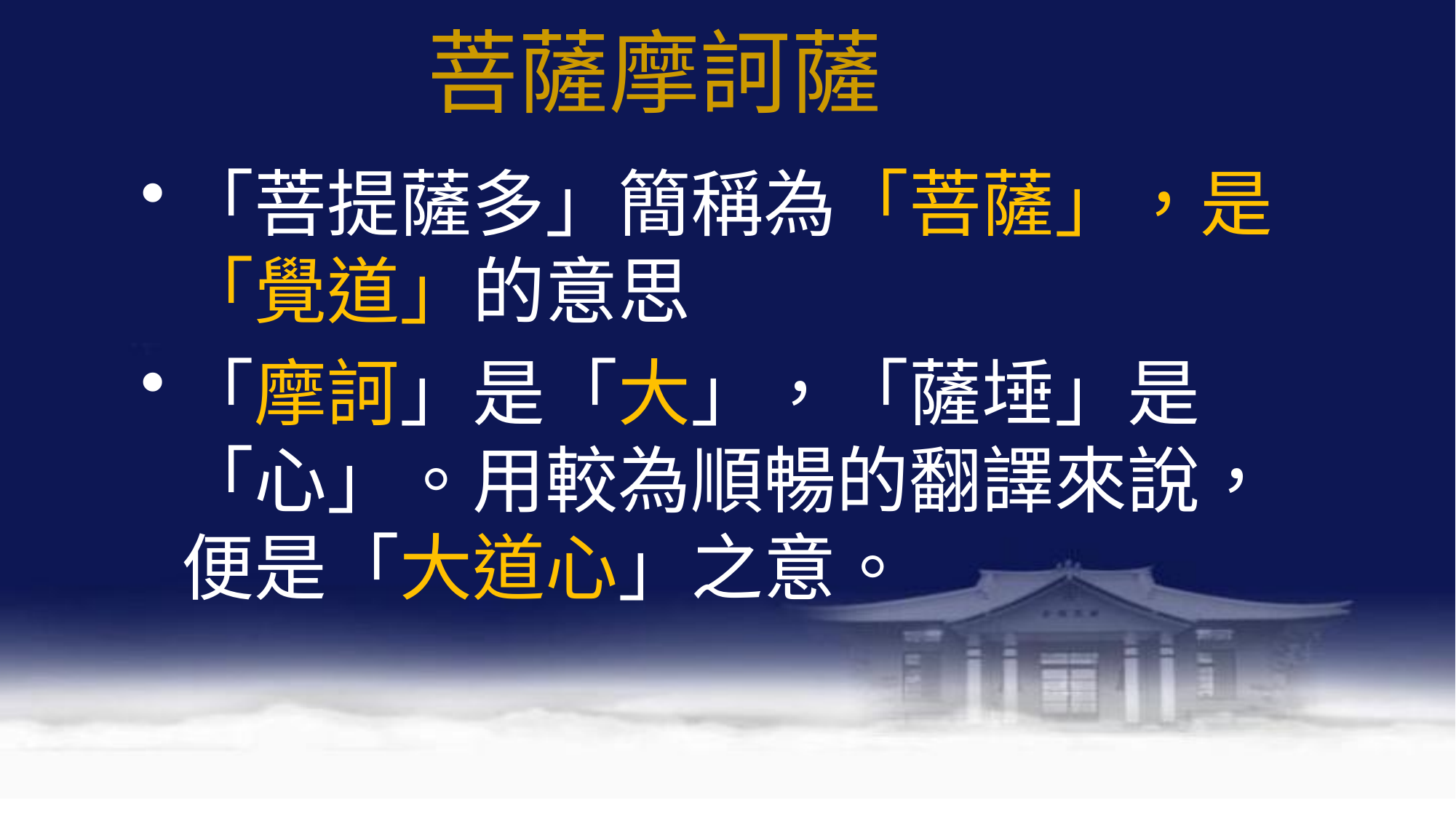

菩薩摩訶薩
「菩提薩多」簡稱為「菩薩」，是「覺道」的意思
「摩訶」是「大」，「薩埵」是「心」。用較為順暢的翻譯來說，便是「大道心」之意。